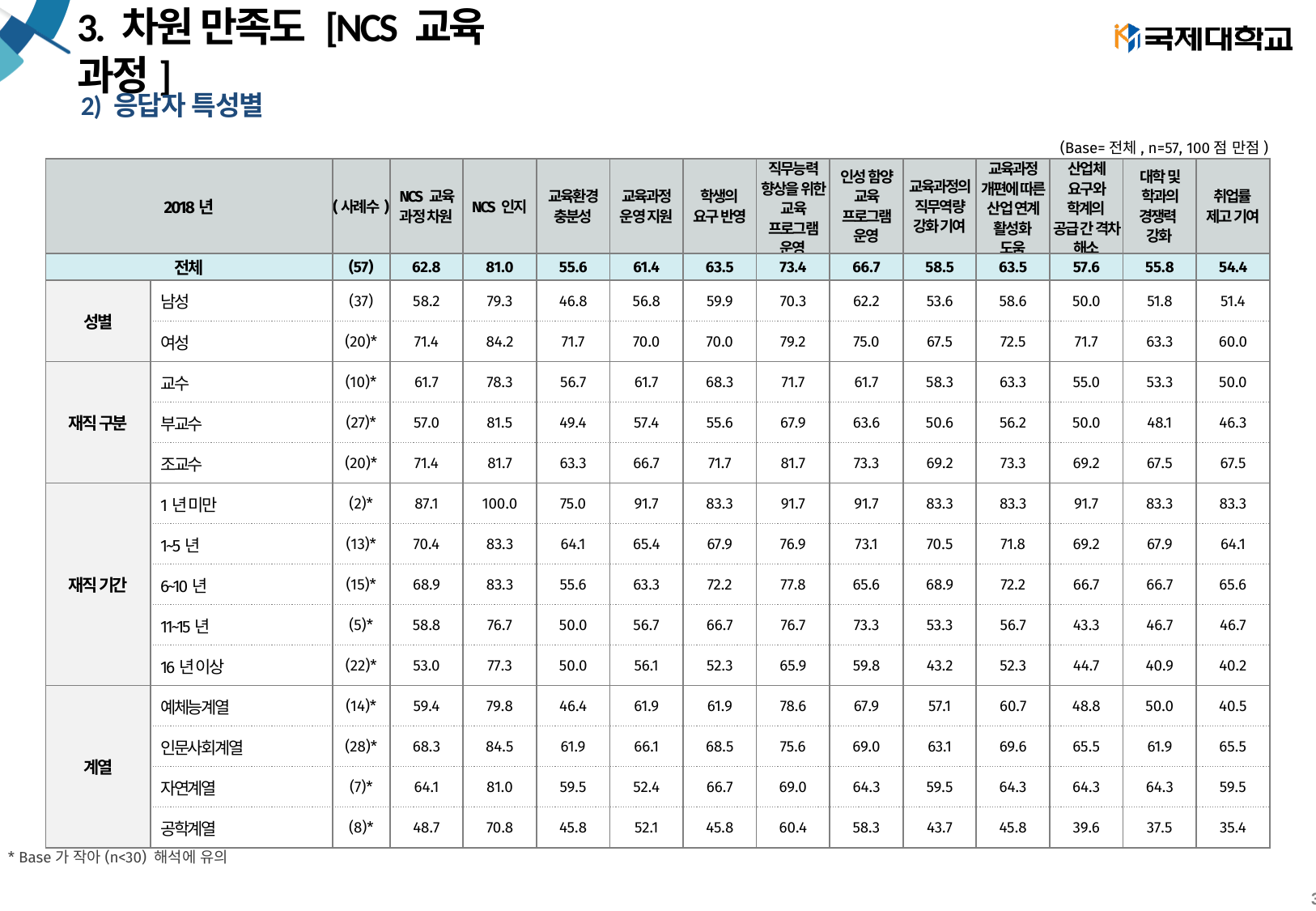

# 3. 차원 만족도 [NCS 교육 과정]
2) 응답자 특성별
(Base=전체, n=57, 100점 만점)
| 2018년 |  | (사례수) | NCS 교육 과정 차원 | NCS 인지 | 교육환경 충분성 | 교육과정 운영 지원 | 학생의 요구 반영 | 직무능력 향상을 위한 교육 프로그램 운영 | 인성 함양 교육 프로그램 운영 | 교육과정의 직무역량 강화 기여 | 교육과정 개편에 따른 산업 연계 활성화 도움 | 산업체 요구와 학계의 공급 간 격차 해소 | 대학 및 학과의 경쟁력 강화 | 취업률 제고 기여 |
| --- | --- | --- | --- | --- | --- | --- | --- | --- | --- | --- | --- | --- | --- | --- |
| 전체 |  | (57) | 62.8 | 81.0 | 55.6 | 61.4 | 63.5 | 73.4 | 66.7 | 58.5 | 63.5 | 57.6 | 55.8 | 54.4 |
| 성별 | 남성 | (37) | 58.2 | 79.3 | 46.8 | 56.8 | 59.9 | 70.3 | 62.2 | 53.6 | 58.6 | 50.0 | 51.8 | 51.4 |
|  | 여성 | (20)\* | 71.4 | 84.2 | 71.7 | 70.0 | 70.0 | 79.2 | 75.0 | 67.5 | 72.5 | 71.7 | 63.3 | 60.0 |
| 재직 구분 | 교수 | (10)\* | 61.7 | 78.3 | 56.7 | 61.7 | 68.3 | 71.7 | 61.7 | 58.3 | 63.3 | 55.0 | 53.3 | 50.0 |
|  | 부교수 | (27)\* | 57.0 | 81.5 | 49.4 | 57.4 | 55.6 | 67.9 | 63.6 | 50.6 | 56.2 | 50.0 | 48.1 | 46.3 |
|  | 조교수 | (20)\* | 71.4 | 81.7 | 63.3 | 66.7 | 71.7 | 81.7 | 73.3 | 69.2 | 73.3 | 69.2 | 67.5 | 67.5 |
| 재직 기간 | 1년 미만 | (2)\* | 87.1 | 100.0 | 75.0 | 91.7 | 83.3 | 91.7 | 91.7 | 83.3 | 83.3 | 91.7 | 83.3 | 83.3 |
|  | 1~5년 | (13)\* | 70.4 | 83.3 | 64.1 | 65.4 | 67.9 | 76.9 | 73.1 | 70.5 | 71.8 | 69.2 | 67.9 | 64.1 |
|  | 6~10년 | (15)\* | 68.9 | 83.3 | 55.6 | 63.3 | 72.2 | 77.8 | 65.6 | 68.9 | 72.2 | 66.7 | 66.7 | 65.6 |
|  | 11~15년 | (5)\* | 58.8 | 76.7 | 50.0 | 56.7 | 66.7 | 76.7 | 73.3 | 53.3 | 56.7 | 43.3 | 46.7 | 46.7 |
|  | 16년 이상 | (22)\* | 53.0 | 77.3 | 50.0 | 56.1 | 52.3 | 65.9 | 59.8 | 43.2 | 52.3 | 44.7 | 40.9 | 40.2 |
| 계열 | 예체능계열 | (14)\* | 59.4 | 79.8 | 46.4 | 61.9 | 61.9 | 78.6 | 67.9 | 57.1 | 60.7 | 48.8 | 50.0 | 40.5 |
|  | 인문사회계열 | (28)\* | 68.3 | 84.5 | 61.9 | 66.1 | 68.5 | 75.6 | 69.0 | 63.1 | 69.6 | 65.5 | 61.9 | 65.5 |
|  | 자연계열 | (7)\* | 64.1 | 81.0 | 59.5 | 52.4 | 66.7 | 69.0 | 64.3 | 59.5 | 64.3 | 64.3 | 64.3 | 59.5 |
|  | 공학계열 | (8)\* | 48.7 | 70.8 | 45.8 | 52.1 | 45.8 | 60.4 | 58.3 | 43.7 | 45.8 | 39.6 | 37.5 | 35.4 |
* Base가 작아(n<30) 해석에 유의